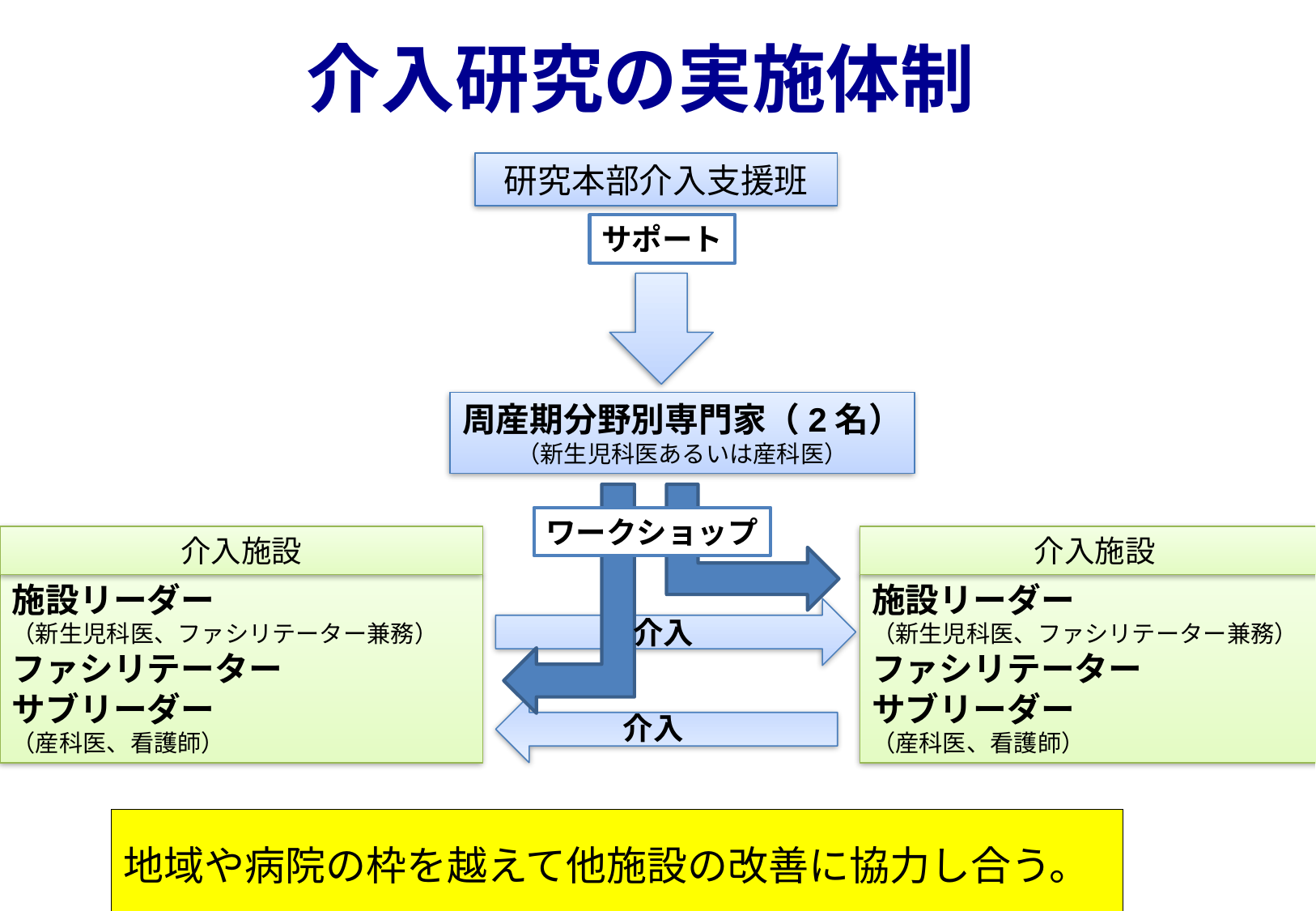

介入研究の実施体制
研究本部介入支援班
サポート

周産期分野別専門家（2名）
（新生児科医あるいは産科医）

ワークショップ
介入施設
施設リーダー
（新生児科医、ファシリテーター兼務）
ファシリテーター
サブリーダー
（産科医、看護師）
介入施設
施設リーダー
（新生児科医、ファシリテーター兼務）
ファシリテーター
サブリーダー
（産科医、看護師）

介入

介入
地域や病院の枠を越えて他施設の改善に協力し合う。